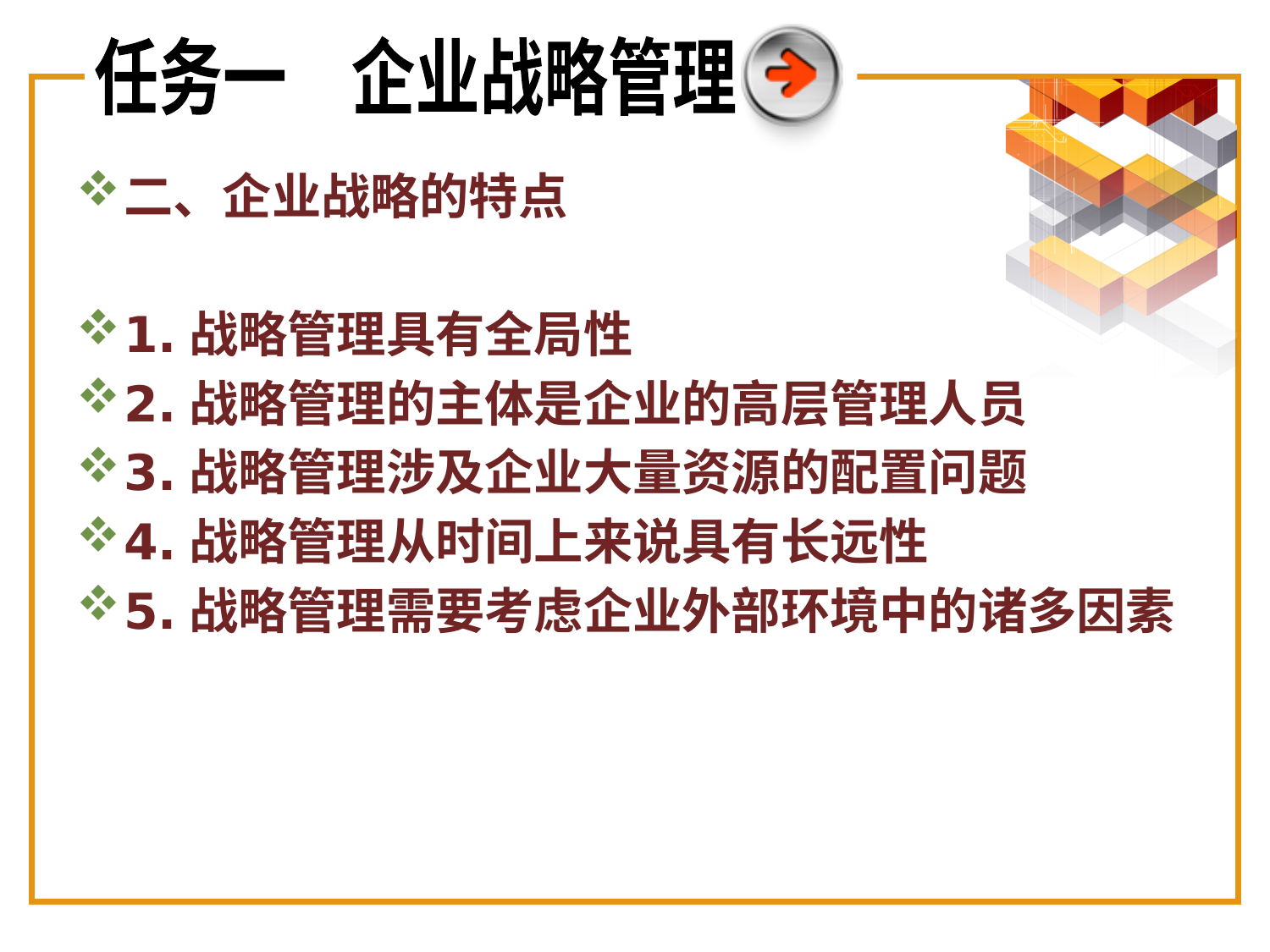

任务一　企业战略管理
二、企业战略的特点

1.战略管理具有全局性
2.战略管理的主体是企业的高层管理人员
3.战略管理涉及企业大量资源的配置问题
4.战略管理从时间上来说具有长远性
5.战略管理需要考虑企业外部环境中的诸多因素